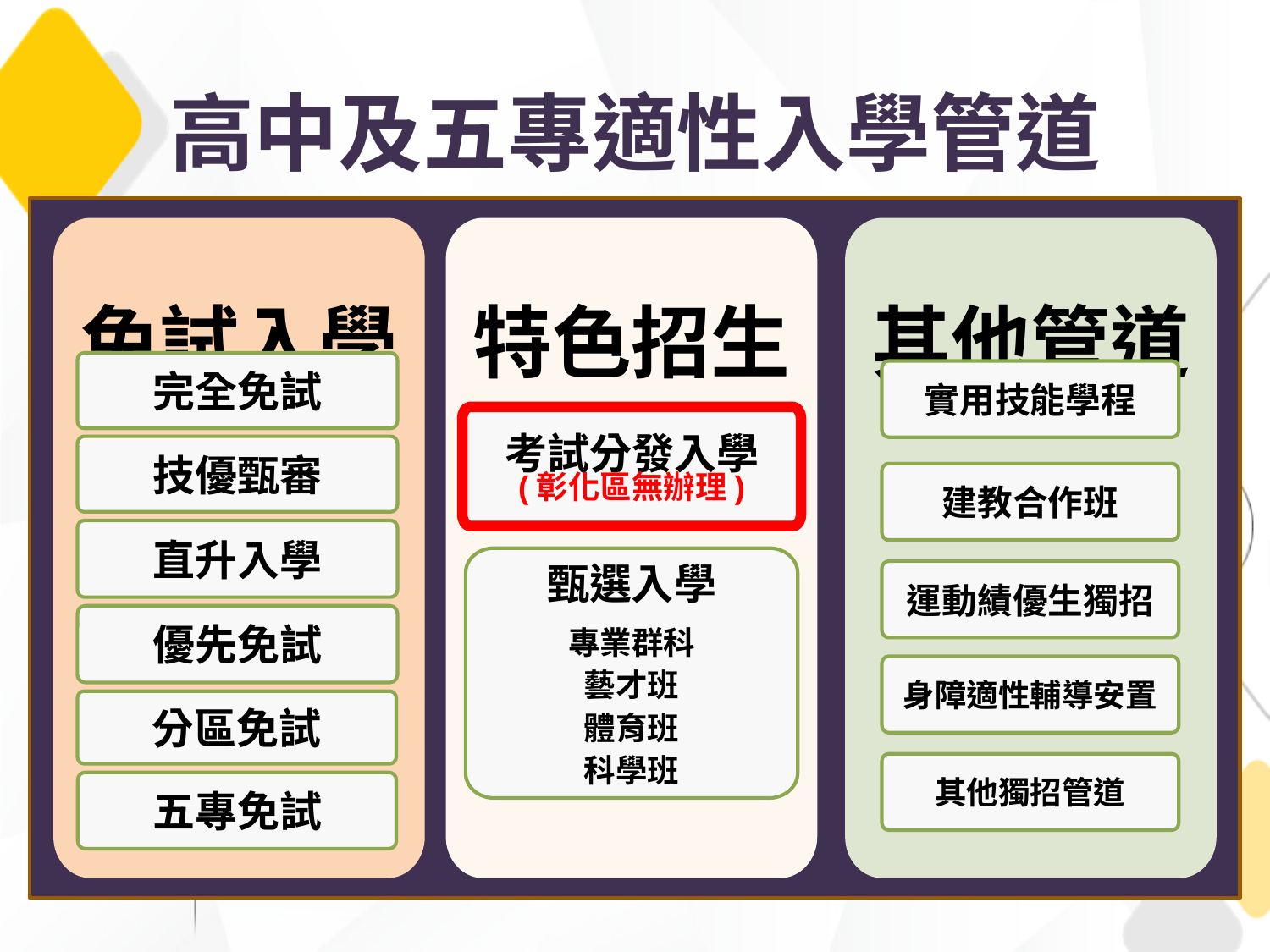

高中及五專適性入學管道

免試入學
特色招生
其他管道
實用技能學程
考試分發入學
(彰化區無辦理)
技優甄審
建教合作班
直升入學
甄選入學
專業群科
藝才班
體育班
科學班
運動績優生獨招
身障適性輔導安置
分區免試
其他獨招管道
完全免試
優先免試

五專免試